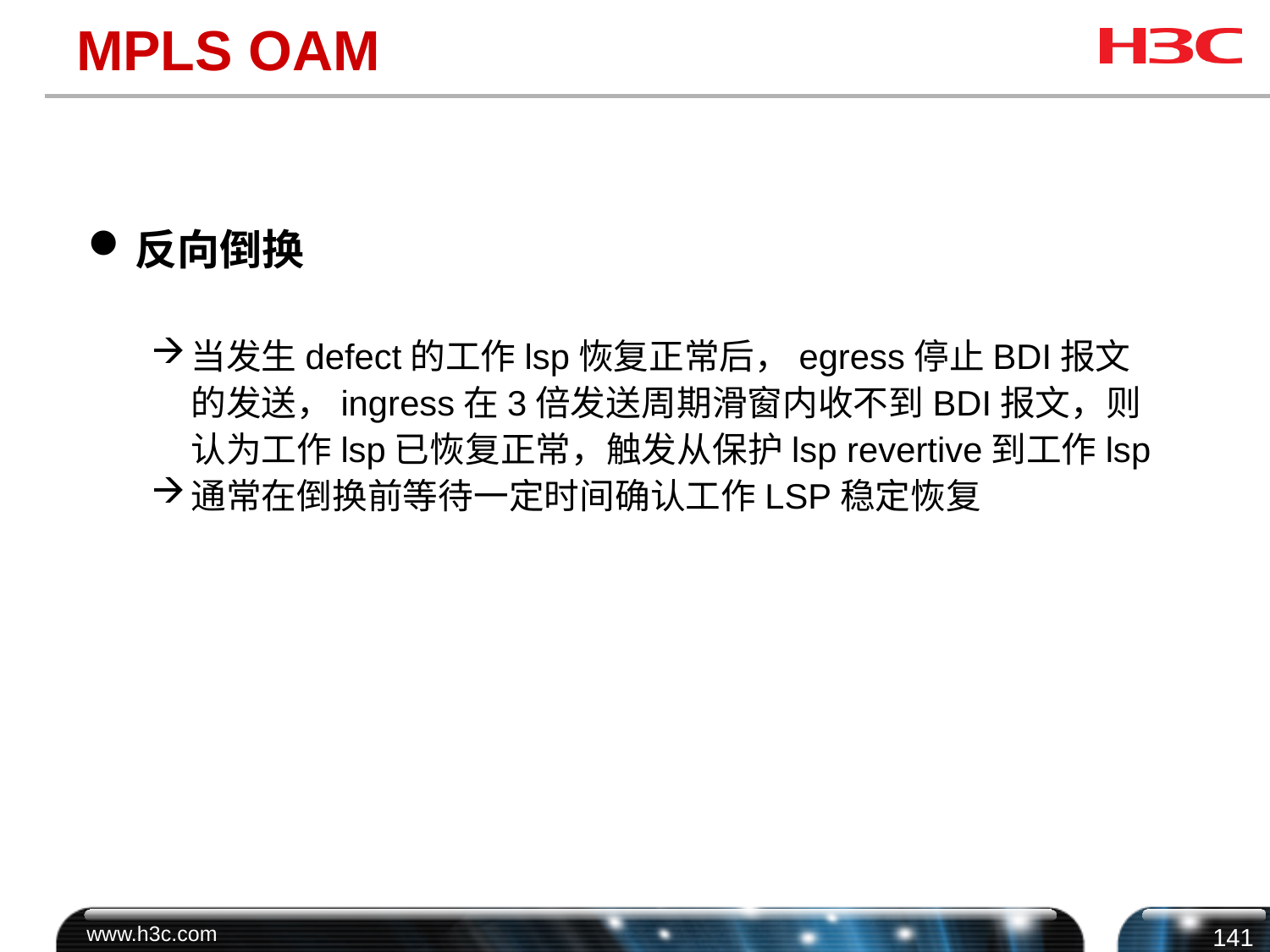

# MPLS OAM
反向倒换

当发生defect的工作lsp恢复正常后，egress停止BDI报文的发送，ingress在3倍发送周期滑窗内收不到BDI报文，则认为工作lsp已恢复正常，触发从保护lsp revertive到工作lsp
通常在倒换前等待一定时间确认工作LSP稳定恢复